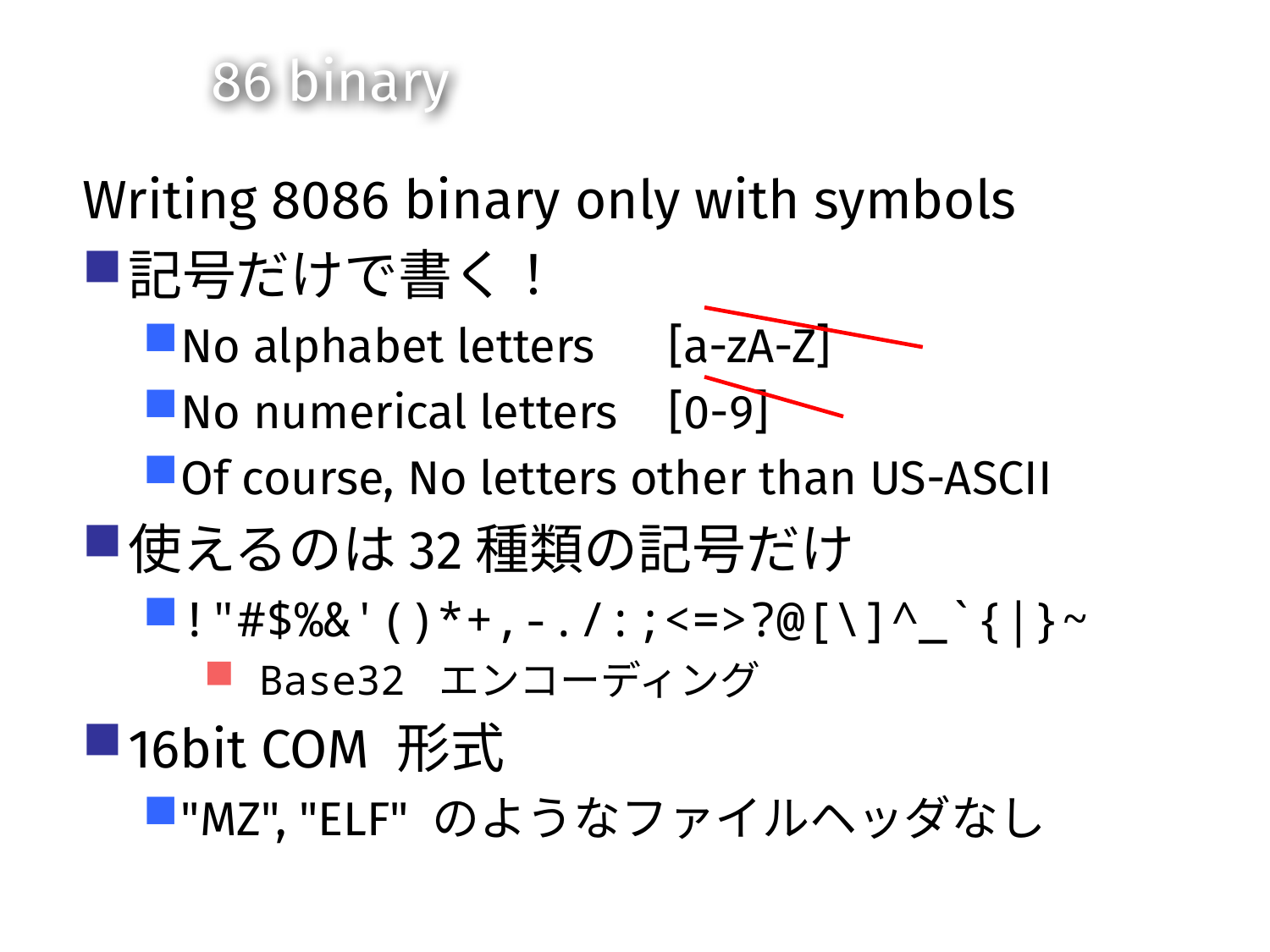

# 86 binary
Writing 8086 binary only with symbols
記号だけで書く！
No alphabet letters 	[a-zA-Z]
No numerical letters 	[0-9]
Of course, No letters other than US-ASCII
使えるのは32種類の記号だけ
!"#$%&'()*+,-./:;<=>?@[\]^_`{|}~
 Base32 エンコーディング
16bit COM 形式
"MZ", "ELF" のようなファイルヘッダなし